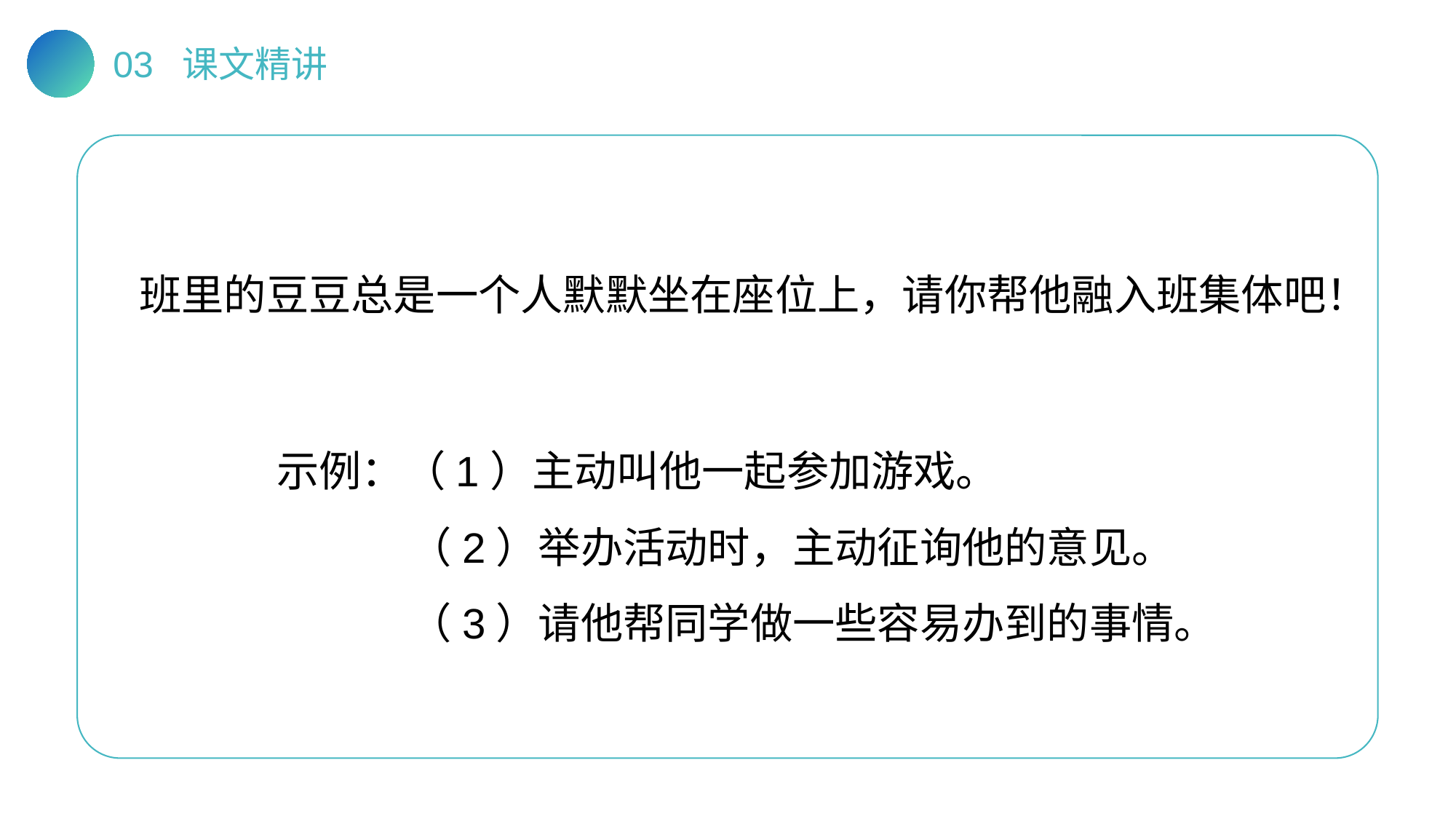

03  课文精讲

班里的豆豆总是一个人默默坐在座位上，请你帮他融入班集体吧！
示例：（1）主动叫他一起参加游戏。
             （2）举办活动时，主动征询他的意见。
             （3）请他帮同学做一些容易办到的事情。